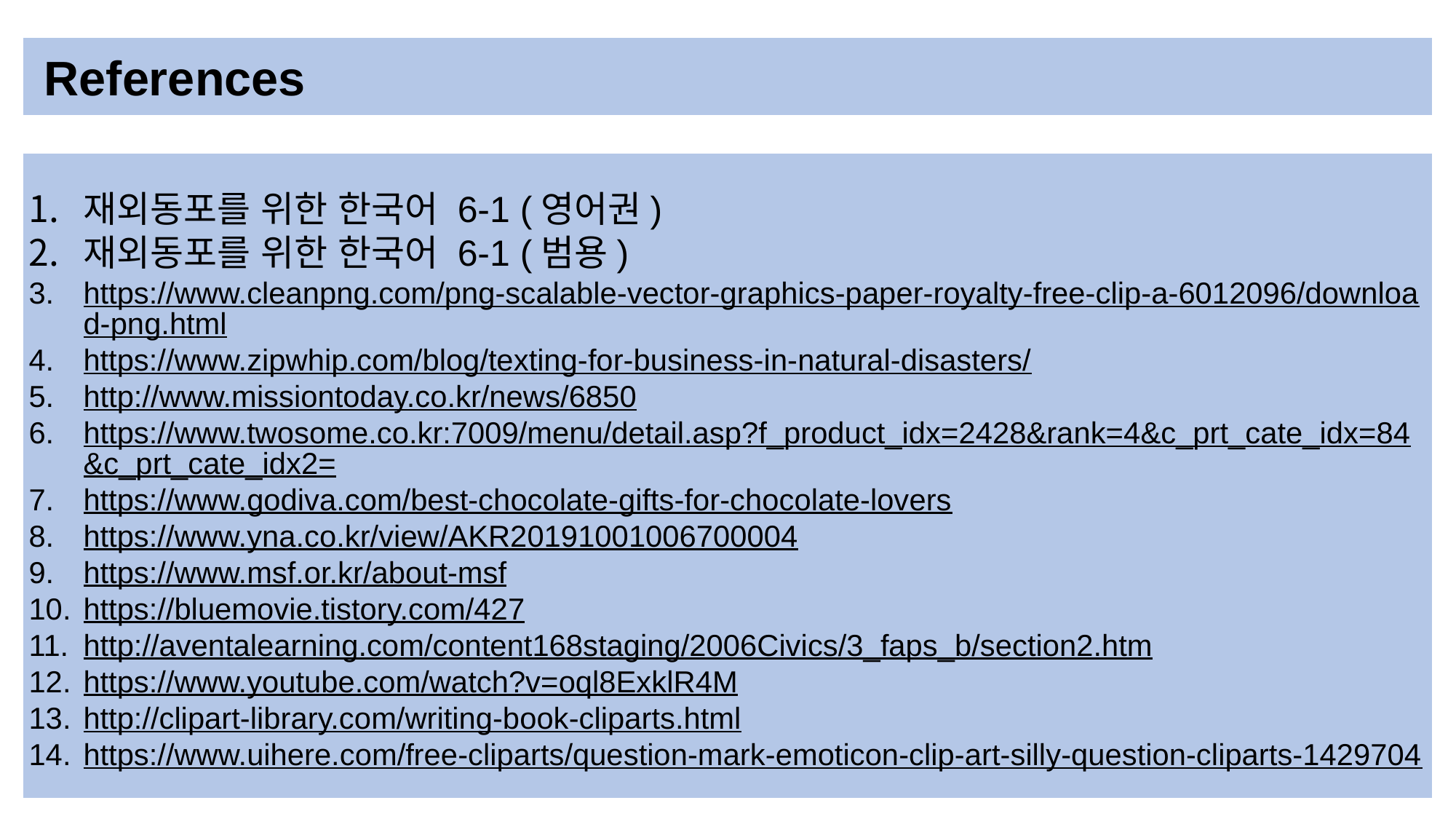

References

재외동포를 위한 한국어 6-1 (영어권)
재외동포를 위한 한국어 6-1 (범용)
https://www.cleanpng.com/png-scalable-vector-graphics-paper-royalty-free-clip-a-6012096/download-png.html
https://www.zipwhip.com/blog/texting-for-business-in-natural-disasters/
http://www.missiontoday.co.kr/news/6850
https://www.twosome.co.kr:7009/menu/detail.asp?f_product_idx=2428&rank=4&c_prt_cate_idx=84&c_prt_cate_idx2=
https://www.godiva.com/best-chocolate-gifts-for-chocolate-lovers
https://www.yna.co.kr/view/AKR20191001006700004
https://www.msf.or.kr/about-msf
https://bluemovie.tistory.com/427
http://aventalearning.com/content168staging/2006Civics/3_faps_b/section2.htm
https://www.youtube.com/watch?v=oql8ExklR4M
http://clipart-library.com/writing-book-cliparts.html
https://www.uihere.com/free-cliparts/question-mark-emoticon-clip-art-silly-question-cliparts-1429704